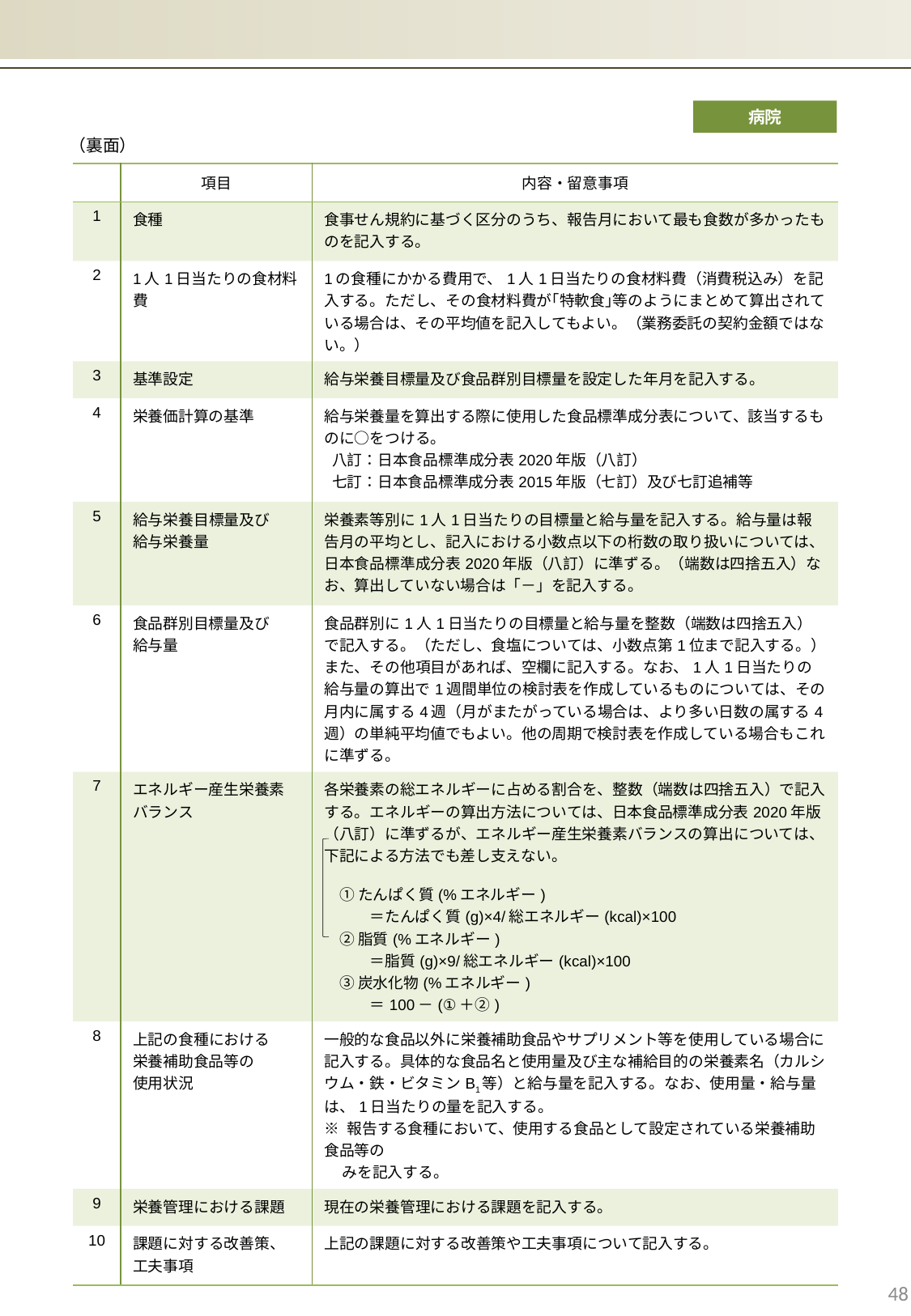

病院
（裏面）
|  | 項目 | 内容・留意事項 |
| --- | --- | --- |
| 1 | 食種 | 食事せん規約に基づく区分のうち、報告月において最も食数が多かったものを記入する。 |
| 2 | 1人1日当たりの食材料費 | 1の食種にかかる費用で、1人1日当たりの食材料費（消費税込み）を記入する。ただし、その食材料費が｢特軟食｣等のようにまとめて算出されている場合は、その平均値を記入してもよい。（業務委託の契約金額ではない。） |
| 3 | 基準設定 | 給与栄養目標量及び食品群別目標量を設定した年月を記入する。 |
| 4 | 栄養価計算の基準 | 給与栄養量を算出する際に使用した食品標準成分表について、該当するものに○をつける。 八訂：日本食品標準成分表2020年版（八訂） 七訂：日本食品標準成分表2015年版（七訂）及び七訂追補等 |
| 5 | 給与栄養目標量及び 給与栄養量 | 栄養素等別に1人1日当たりの目標量と給与量を記入する。給与量は報告月の平均とし、記入における小数点以下の桁数の取り扱いについては、日本食品標準成分表2020年版（八訂）に準ずる。（端数は四捨五入）なお、算出していない場合は「－」を記入する。 |
| 6 | 食品群別目標量及び 給与量 | 食品群別に1人1日当たりの目標量と給与量を整数（端数は四捨五入）で記入する。（ただし、食塩については、小数点第1位まで記入する。）また、その他項目があれば、空欄に記入する。なお、1人1日当たりの給与量の算出で1週間単位の検討表を作成しているものについては、その月内に属する4週（月がまたがっている場合は、より多い日数の属する4週）の単純平均値でもよい。他の周期で検討表を作成している場合もこれに準ずる。 |
| 7 | エネルギー産生栄養素 バランス | 各栄養素の総エネルギーに占める割合を、整数（端数は四捨五入）で記入する。エネルギーの算出方法については、日本食品標準成分表2020年版（八訂）に準ずるが、エネルギー産生栄養素バランスの算出については、下記による方法でも差し支えない。 　① たんぱく質(%エネルギー) 　　　＝たんぱく質(g)×4/総エネルギー(kcal)×100 　② 脂質(%エネルギー) 　　　＝脂質(g)×9/総エネルギー(kcal)×100 　③ 炭水化物(%エネルギー) 　　　＝100－(①＋②) |
| 8 | 上記の食種における 栄養補助食品等の 使用状況 | 一般的な食品以外に栄養補助食品やサプリメント等を使用している場合に記入する。具体的な食品名と使用量及び主な補給目的の栄養素名（カルシウム・鉄・ビタミンB1等）と給与量を記入する。なお、使用量・給与量は、1日当たりの量を記入する。 ※ 報告する食種において、使用する食品として設定されている栄養補助食品等の みを記入する。 |
| 9 | 栄養管理における課題 | 現在の栄養管理における課題を記入する。 |
| 10 | 課題に対する改善策、 工夫事項 | 上記の課題に対する改善策や工夫事項について記入する。 |

48